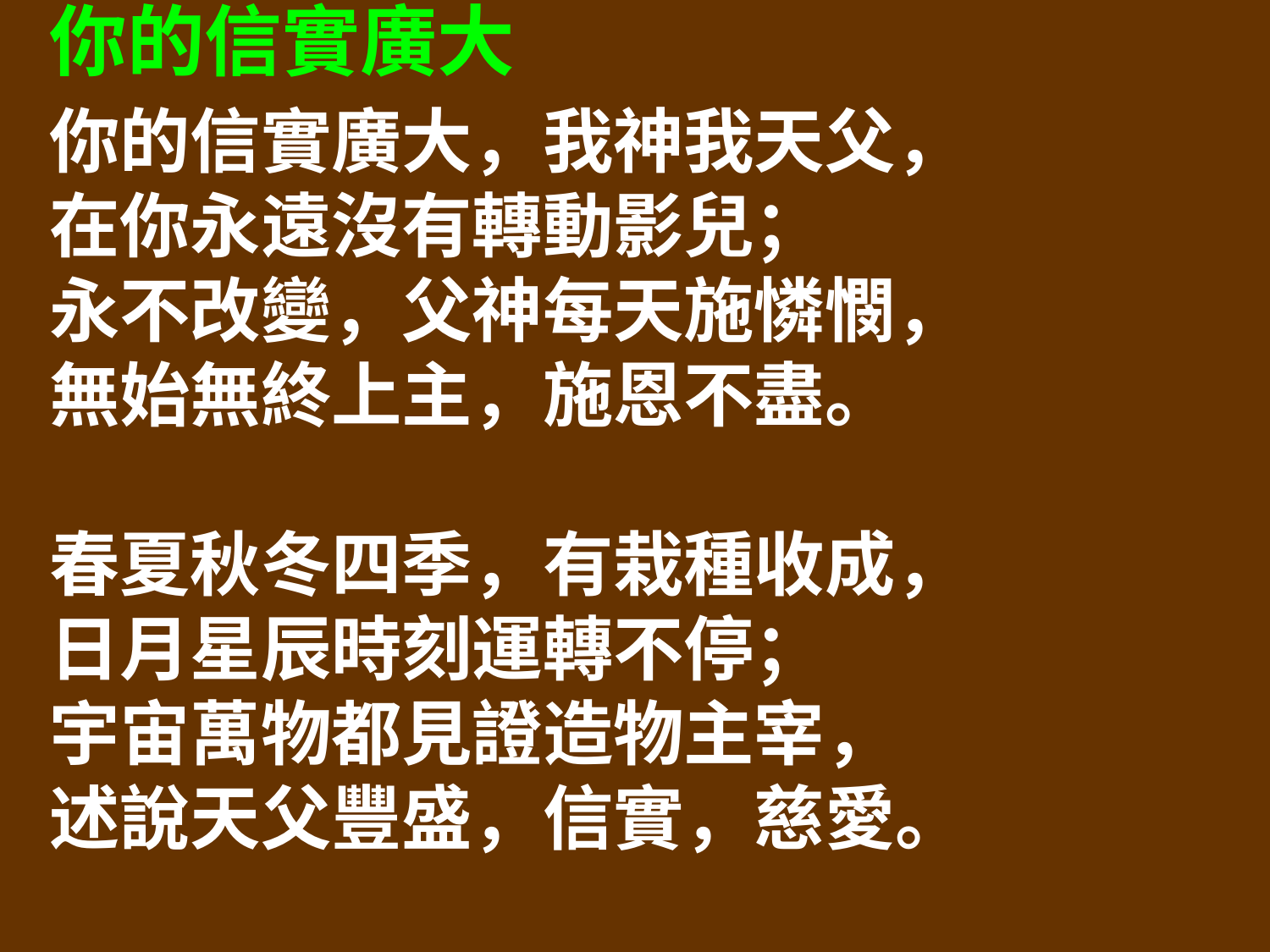

你的信實廣大
你的信實廣大，我神我天父，
在你永遠沒有轉動影兒；
永不改變，父神每天施憐憫，
無始無終上主，施恩不盡。

春夏秋冬四季，有栽種收成，
日月星辰時刻運轉不停；
宇宙萬物都見證造物主宰，
述說天父豐盛，信實，慈愛。